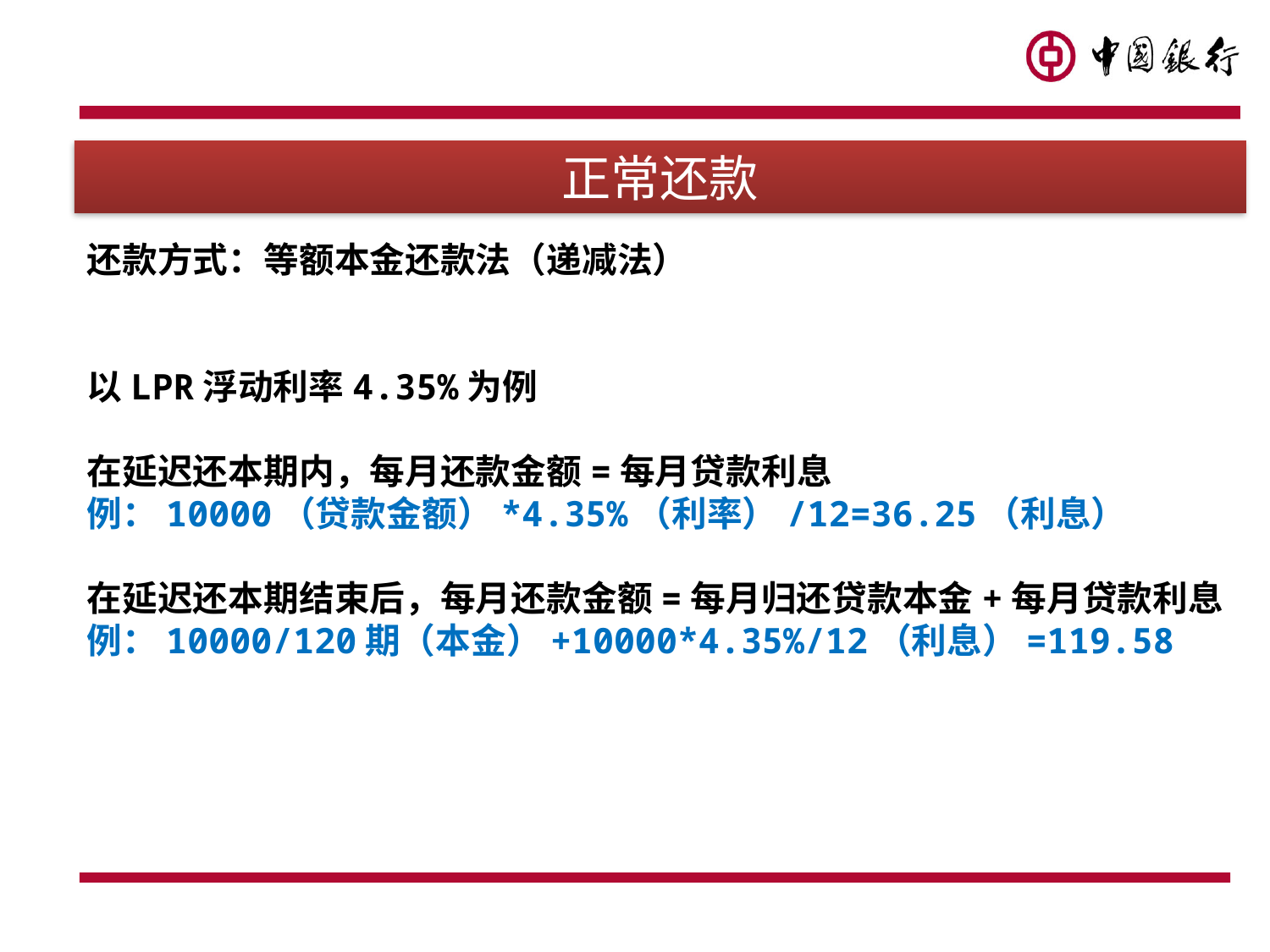

正常还款
# 还款方式：等额本金还款法（递减法） 以LPR浮动利率4.35%为例 在延迟还本期内，每月还款金额=每月贷款利息 例：10000（贷款金额）*4.35%（利率）/12=36.25（利息） 在延迟还本期结束后，每月还款金额=每月归还贷款本金+每月贷款利息 例：10000/120期（本金）+10000*4.35%/12（利息）=119.58